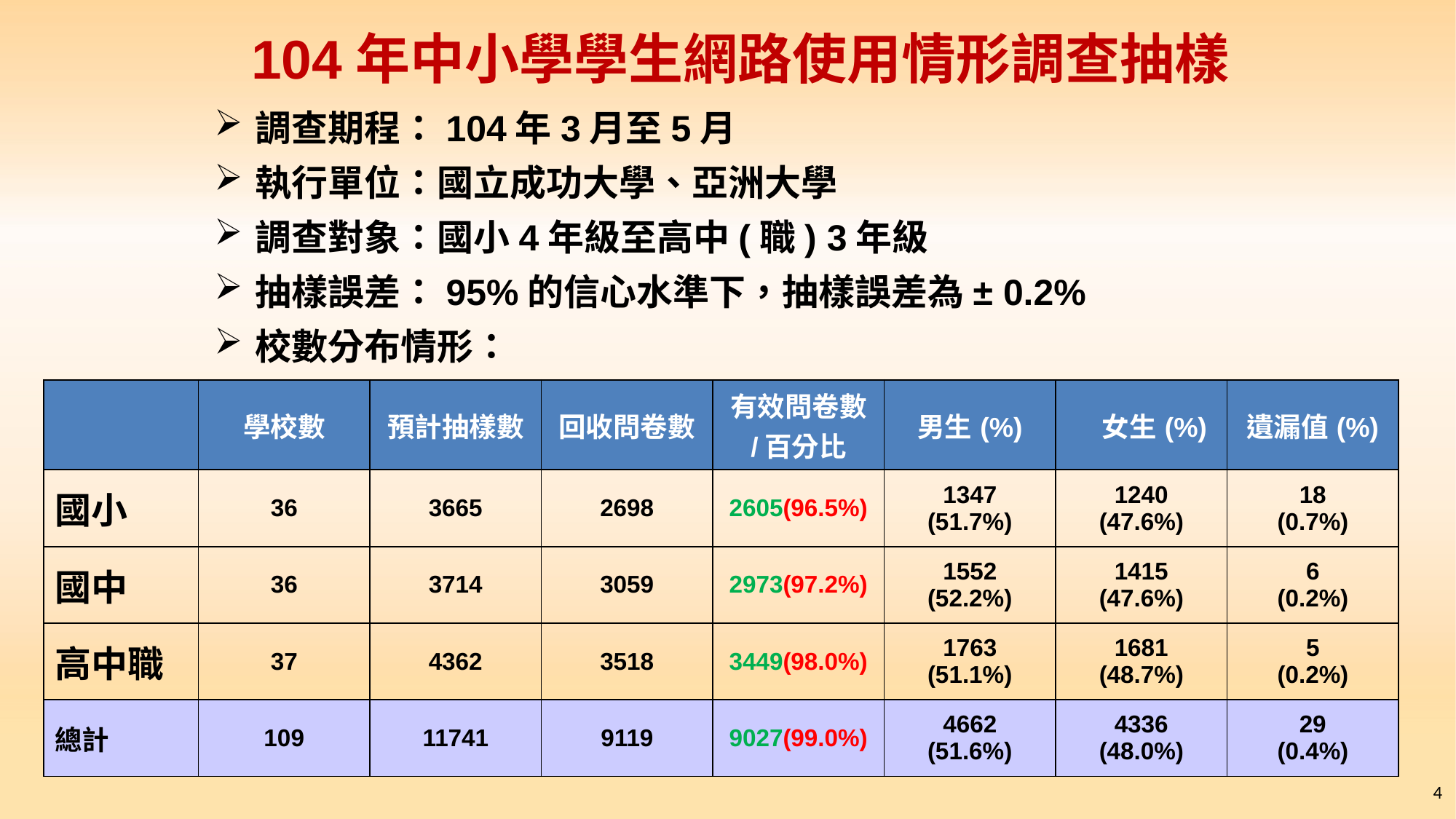

# 104年中小學學生網路使用情形調查抽樣
調查期程：104年3月至5月
執行單位：國立成功大學、亞洲大學
調查對象：國小4年級至高中(職) 3年級
抽樣誤差：95%的信心水準下，抽樣誤差為± 0.2%
校數分布情形：

|  | 學校數 | 預計抽樣數 | 回收問卷數 | 有效問卷數 /百分比 | 男生(%) | 女生(%) | 遺漏值(%) |
| --- | --- | --- | --- | --- | --- | --- | --- |
| 國小 | 36 | 3665 | 2698 | 2605(96.5%) | 1347 (51.7%) | 1240 (47.6%) | 18 (0.7%) |
| 國中 | 36 | 3714 | 3059 | 2973(97.2%) | 1552 (52.2%) | 1415 (47.6%) | 6 (0.2%) |
| 高中職 | 37 | 4362 | 3518 | 3449(98.0%) | 1763 (51.1%) | 1681 (48.7%) | 5 (0.2%) |
| 總計 | 109 | 11741 | 9119 | 9027(99.0%) | 4662 (51.6%) | 4336 (48.0%) | 29 (0.4%) |
4